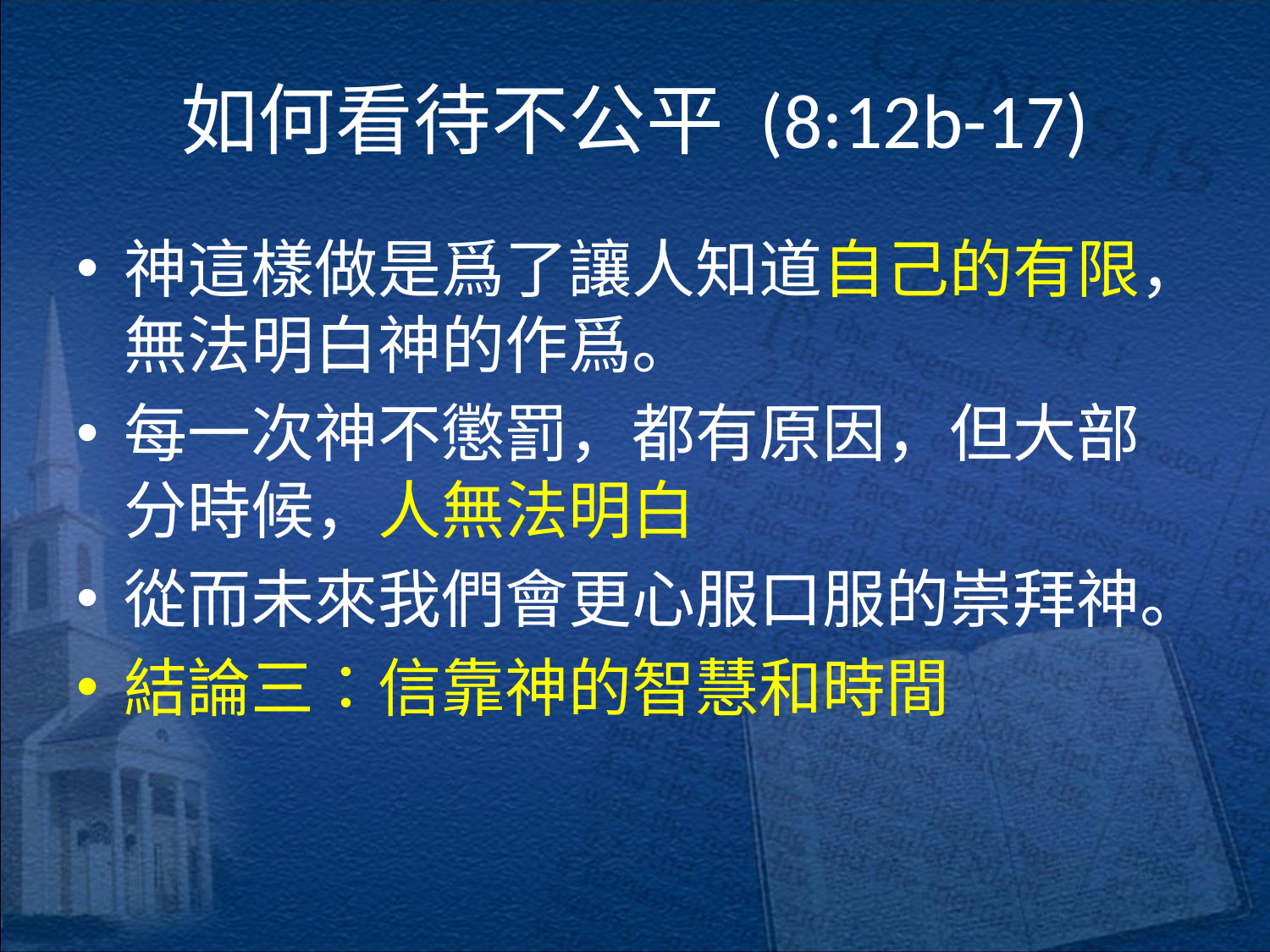

# 如何看待不公平 (8:12b-17)
神這樣做是爲了讓人知道自己的有限，無法明白神的作爲。
每一次神不懲罰，都有原因，但大部分時候，人無法明白
從而未來我們會更心服口服的崇拜神。
結論三：信靠神的智慧和時間